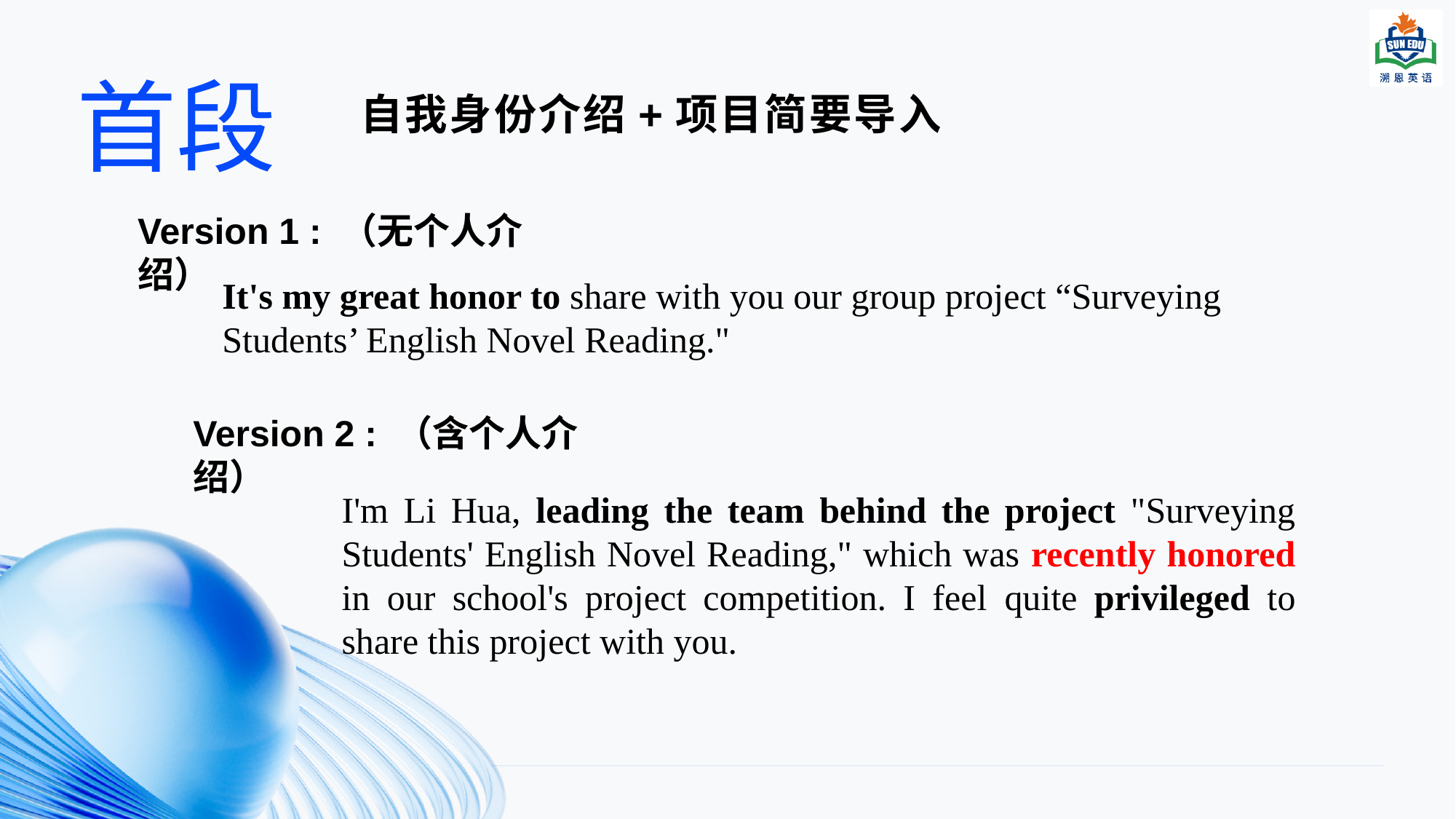

# 首段
自我身份介绍+项目简要导入

Version 1 : （无个人介绍）
It's my great honor to share with you our group project “Surveying Students’ English Novel Reading."
Version 2 : （含个人介绍）
I'm Li Hua, leading the team behind the project "Surveying Students' English Novel Reading," which was recently honored in our school's project competition. I feel quite privileged to share this project with you.